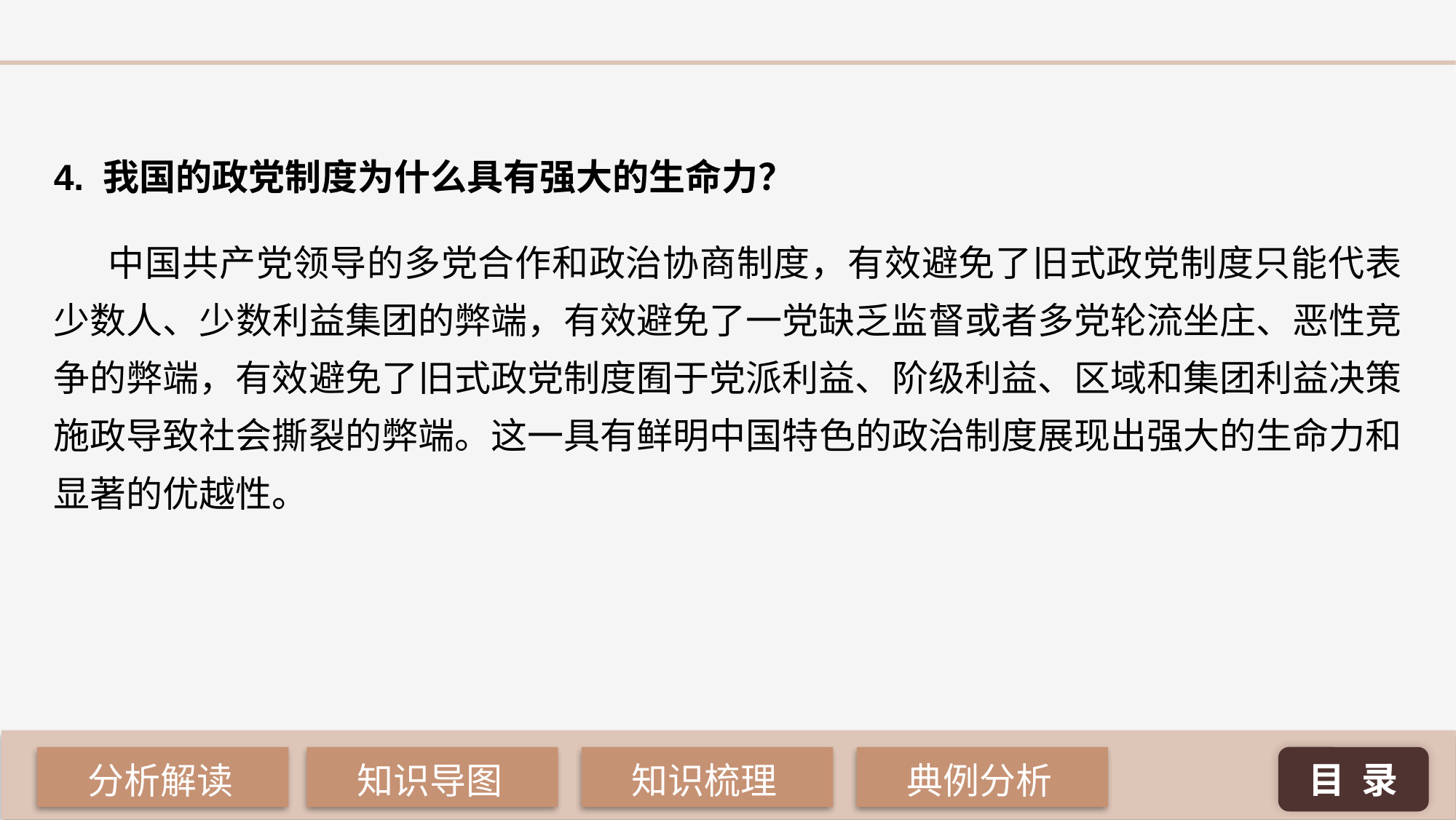

4. 我国的政党制度为什么具有强大的生命力？
中国共产党领导的多党合作和政治协商制度，有效避免了旧式政党制度只能代表少数人、少数利益集团的弊端，有效避免了一党缺乏监督或者多党轮流坐庄、恶性竞争的弊端，有效避免了旧式政党制度囿于党派利益、阶级利益、区域和集团利益决策施政导致社会撕裂的弊端。这一具有鲜明中国特色的政治制度展现出强大的生命力和显著的优越性。